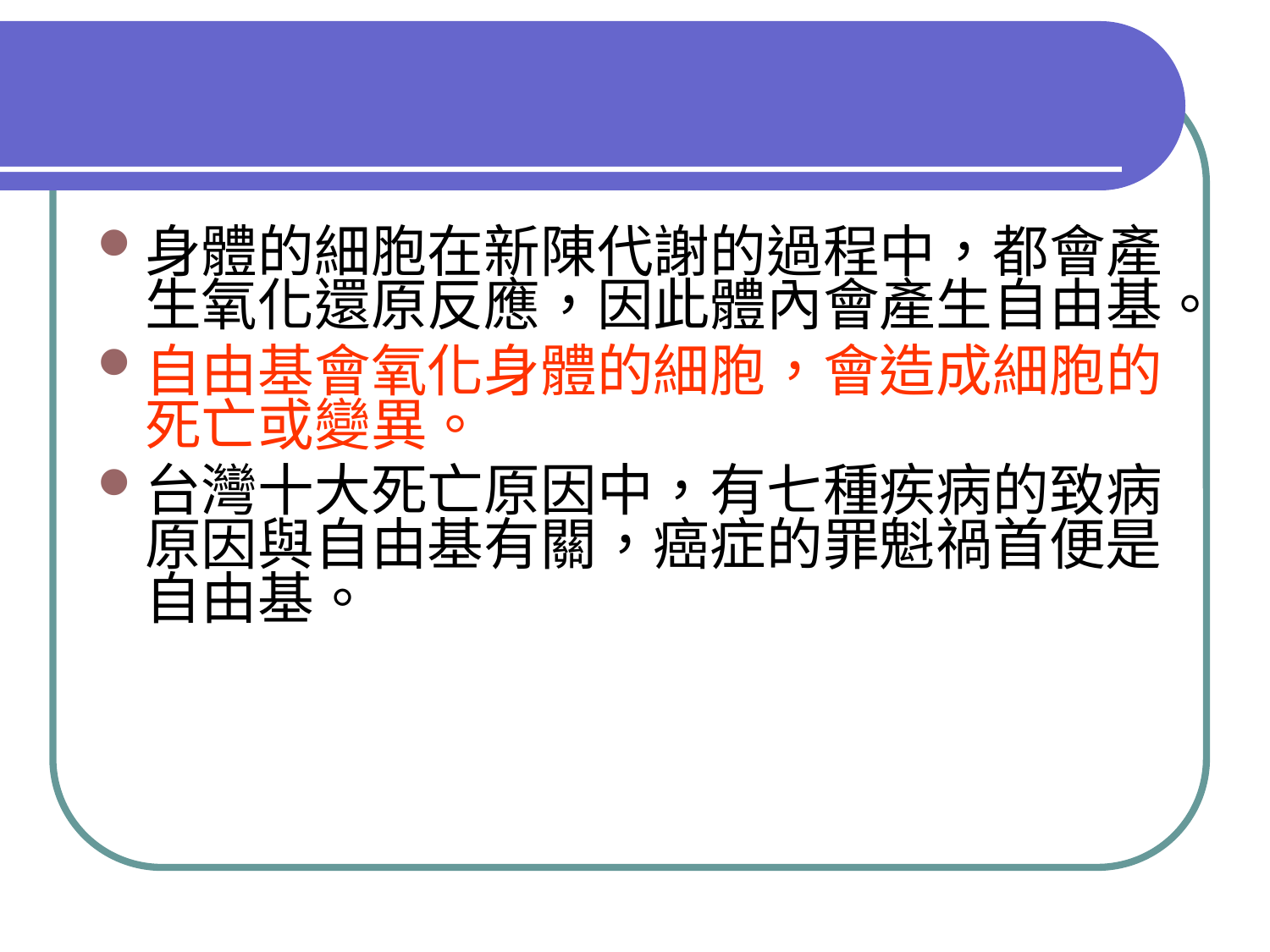

#
身體的細胞在新陳代謝的過程中，都會產生氧化還原反應，因此體內會產生自由基。
自由基會氧化身體的細胞，會造成細胞的死亡或變異。
台灣十大死亡原因中，有七種疾病的致病原因與自由基有關，癌症的罪魁禍首便是自由基。